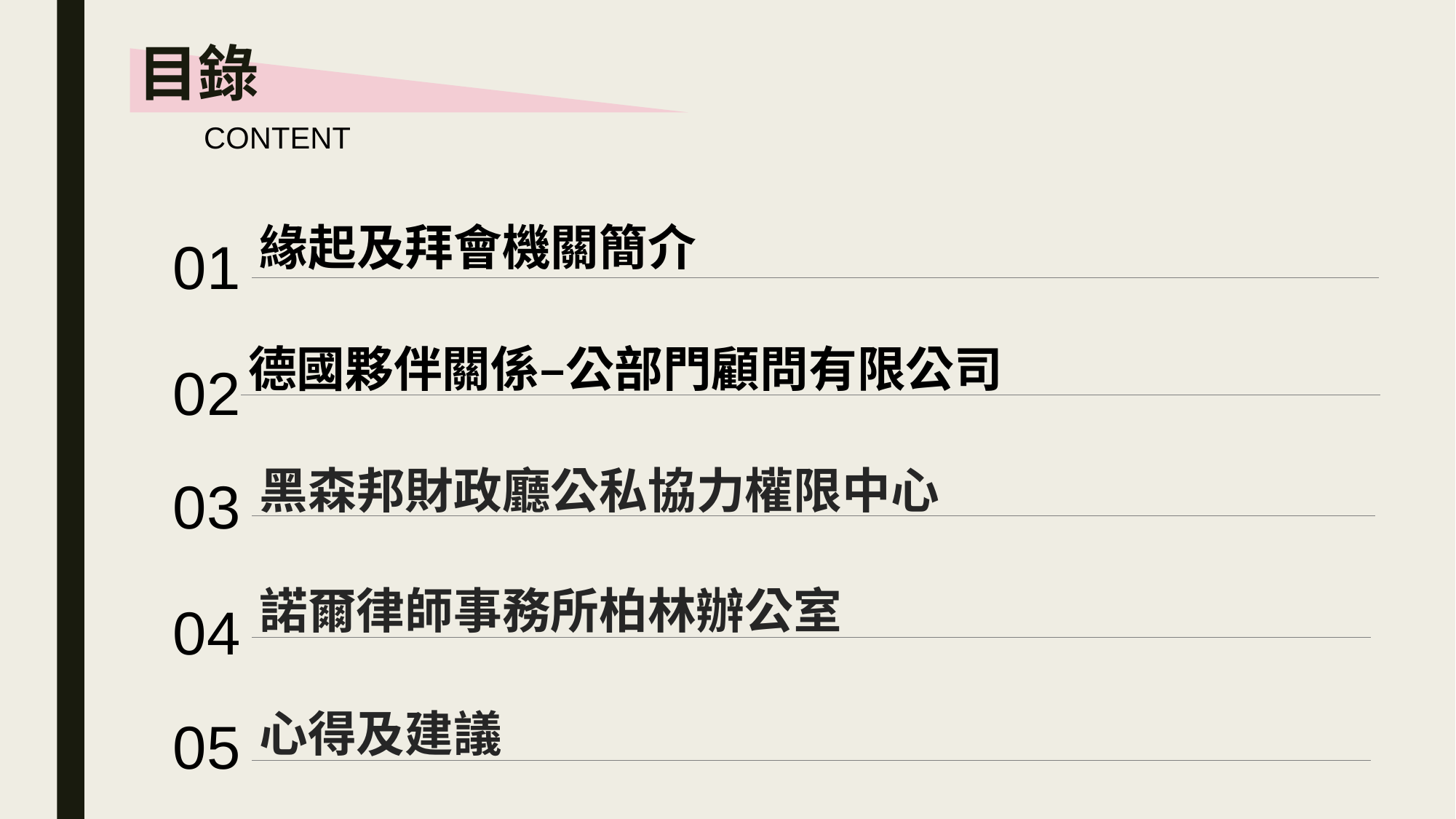

目錄

CONTENT
緣起及拜會機關簡介

01
德國夥伴關係–公部門顧問有限公司

02
黑森邦財政廳公私協力權限中心

03
諾爾律師事務所柏林辦公室

04
心得及建議

05